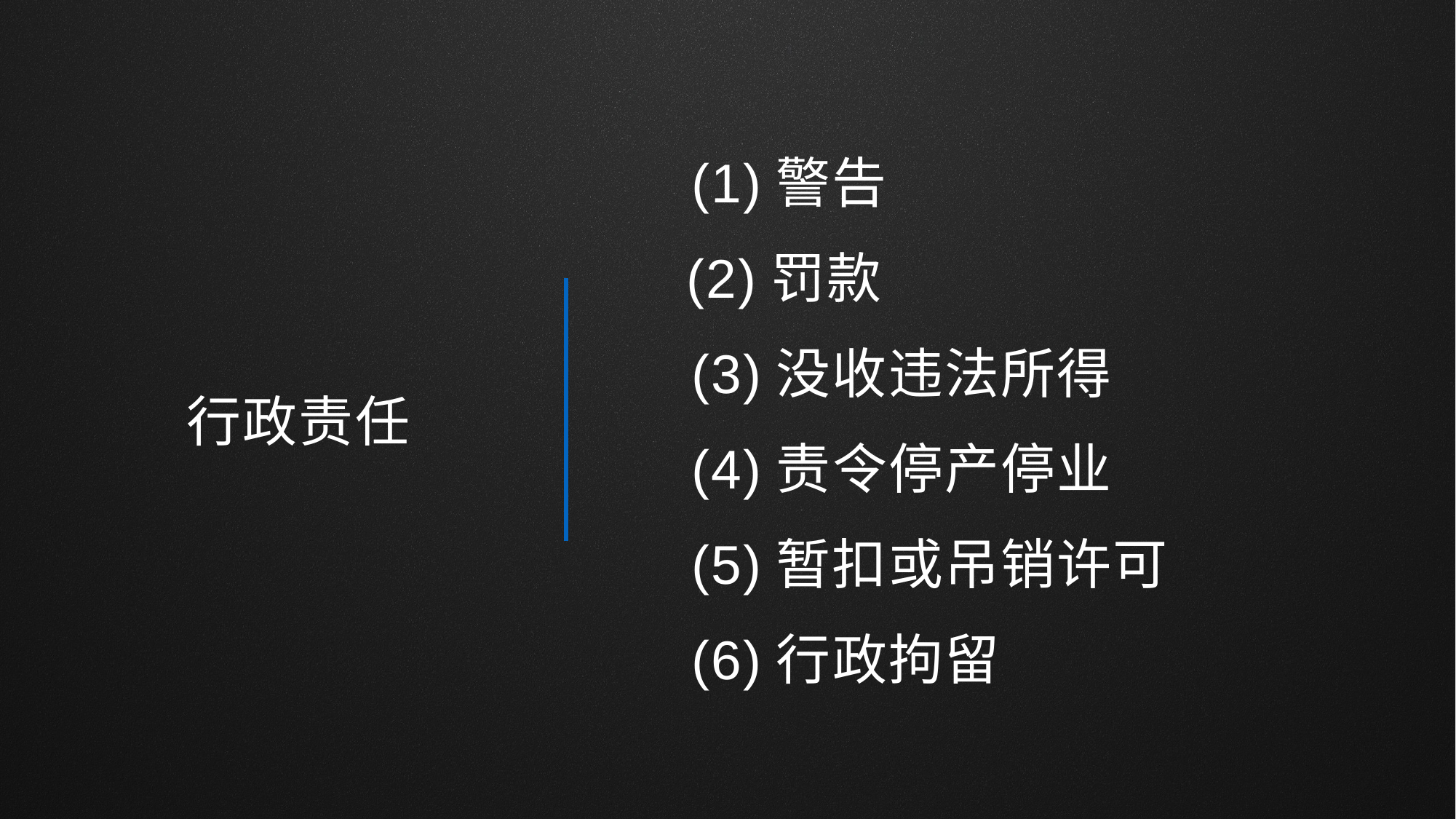

(1)警告
(2)罚款

(3)没收违法所得
行政责任
(4)责令停产停业
(5)暂扣或吊销许可
(6)行政拘留